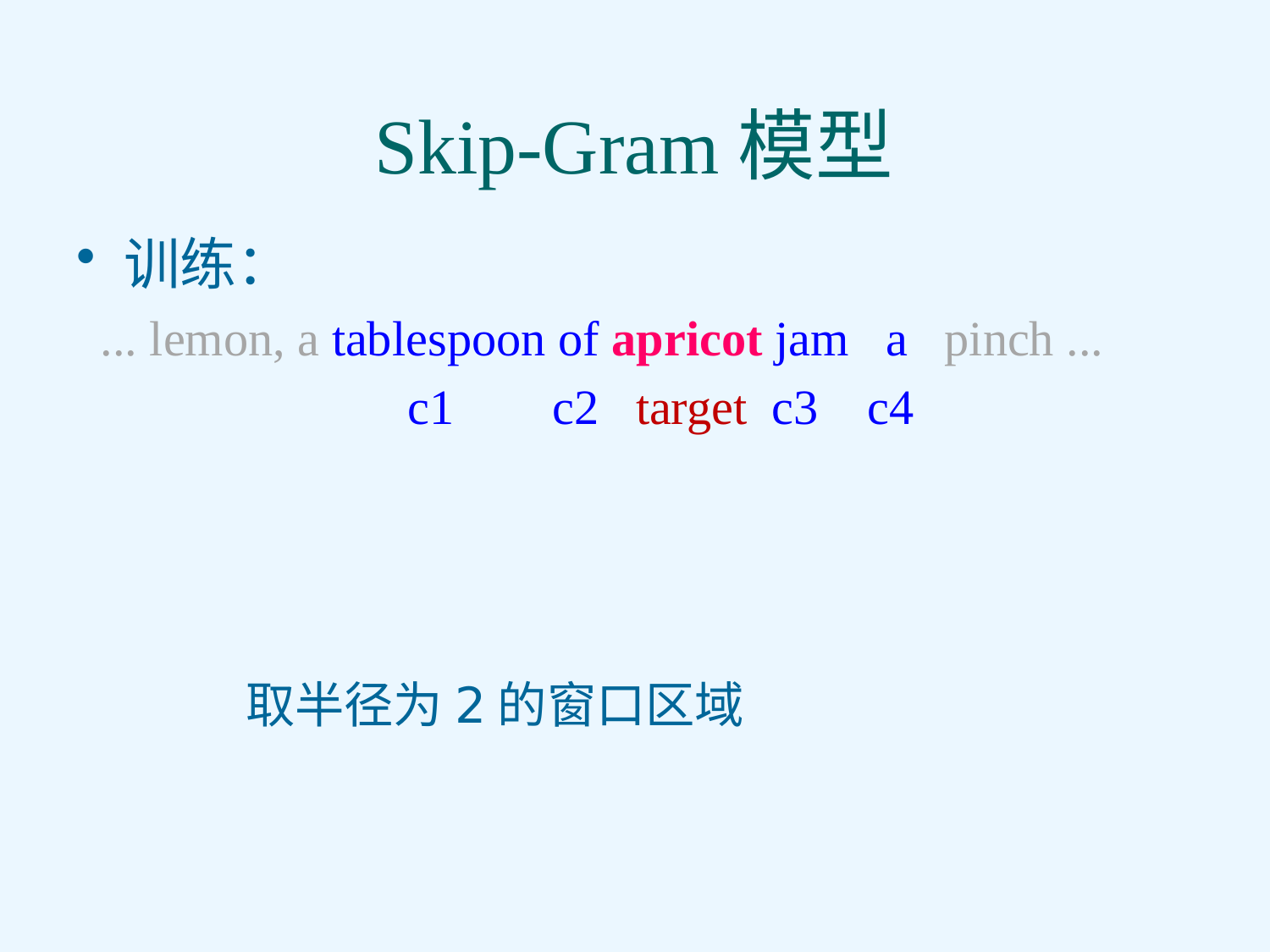

# Skip-Gram模型
训练：
  ... lemon, a tablespoon of apricot jam   a   pinch ...
                           c1        c2   target  c3    c4

取半径为2的窗口区域